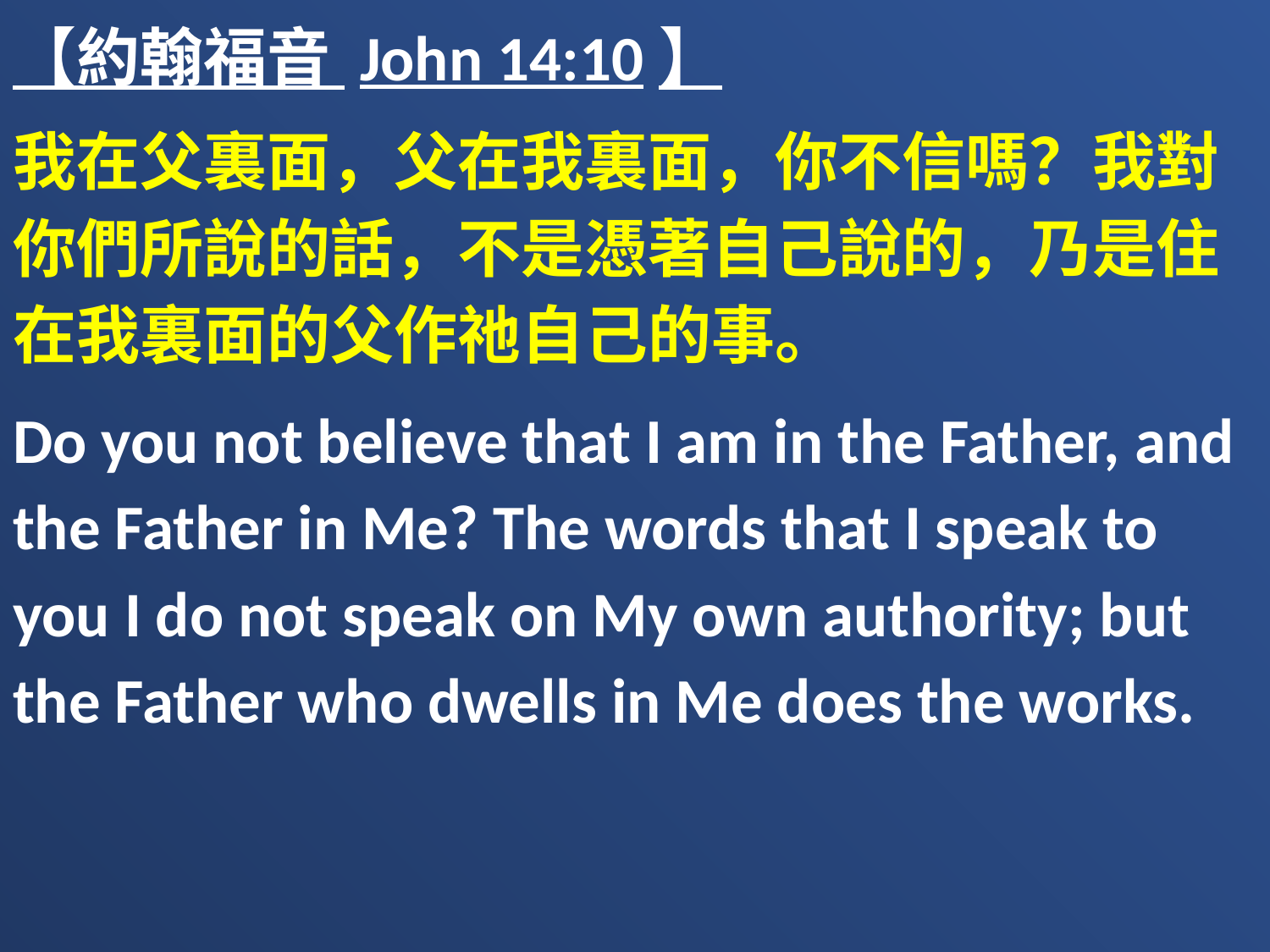

【約翰福音 John 14:10】
我在父裏面，父在我裏面，你不信嗎？我對你們所說的話，不是憑著自己說的，乃是住在我裏面的父作祂自己的事。
Do you not believe that I am in the Father, and the Father in Me? The words that I speak to you I do not speak on My own authority; but the Father who dwells in Me does the works.